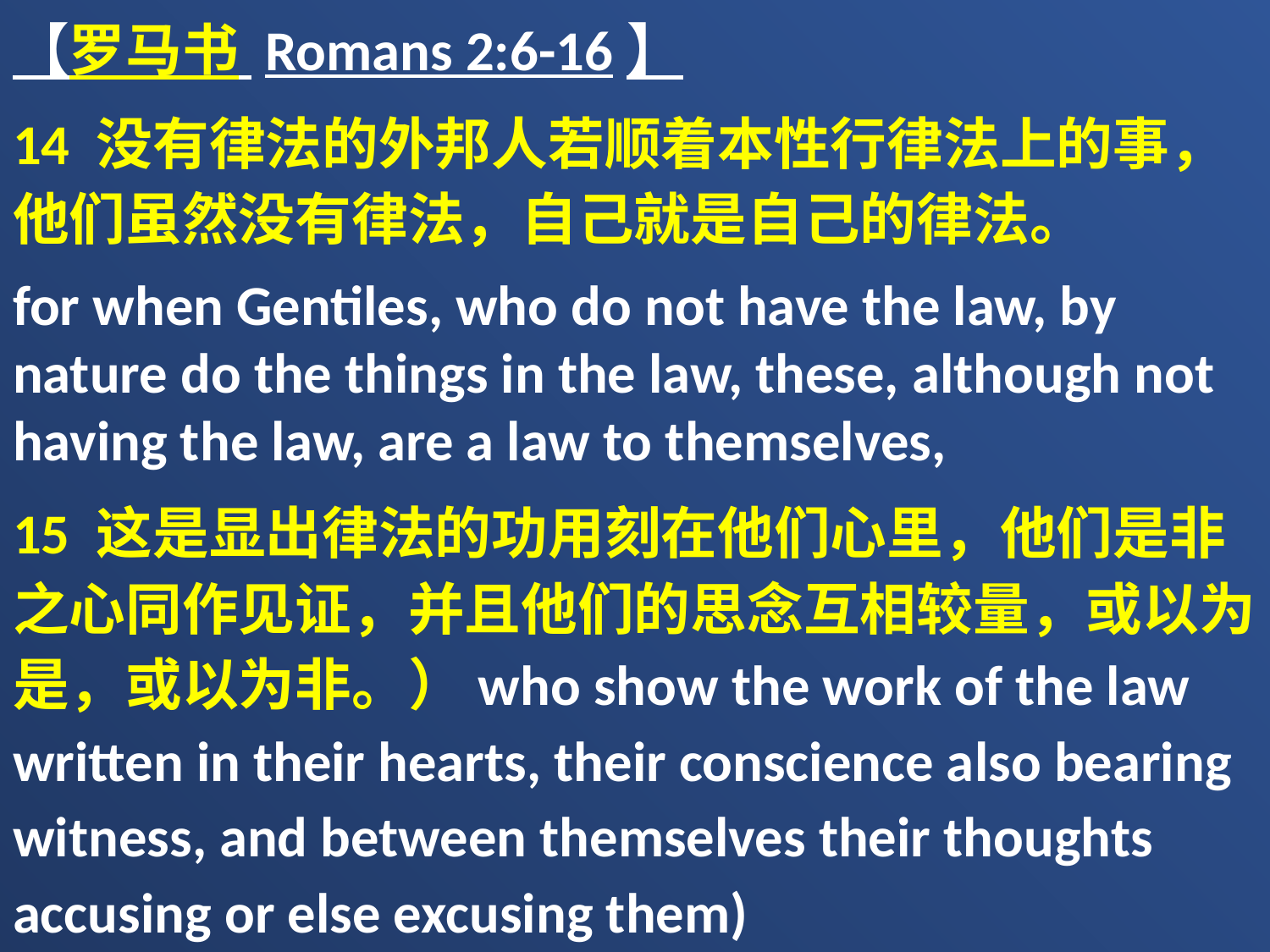

【罗马书 Romans 2:6-16】
14 没有律法的外邦人若顺着本性行律法上的事，他们虽然没有律法，自己就是自己的律法。
for when Gentiles, who do not have the law, by nature do the things in the law, these, although not having the law, are a law to themselves,
15 这是显出律法的功用刻在他们心里，他们是非之心同作见证，并且他们的思念互相较量，或以为是，或以为非。）who show the work of the law written in their hearts, their conscience also bearing witness, and between themselves their thoughts accusing or else excusing them)